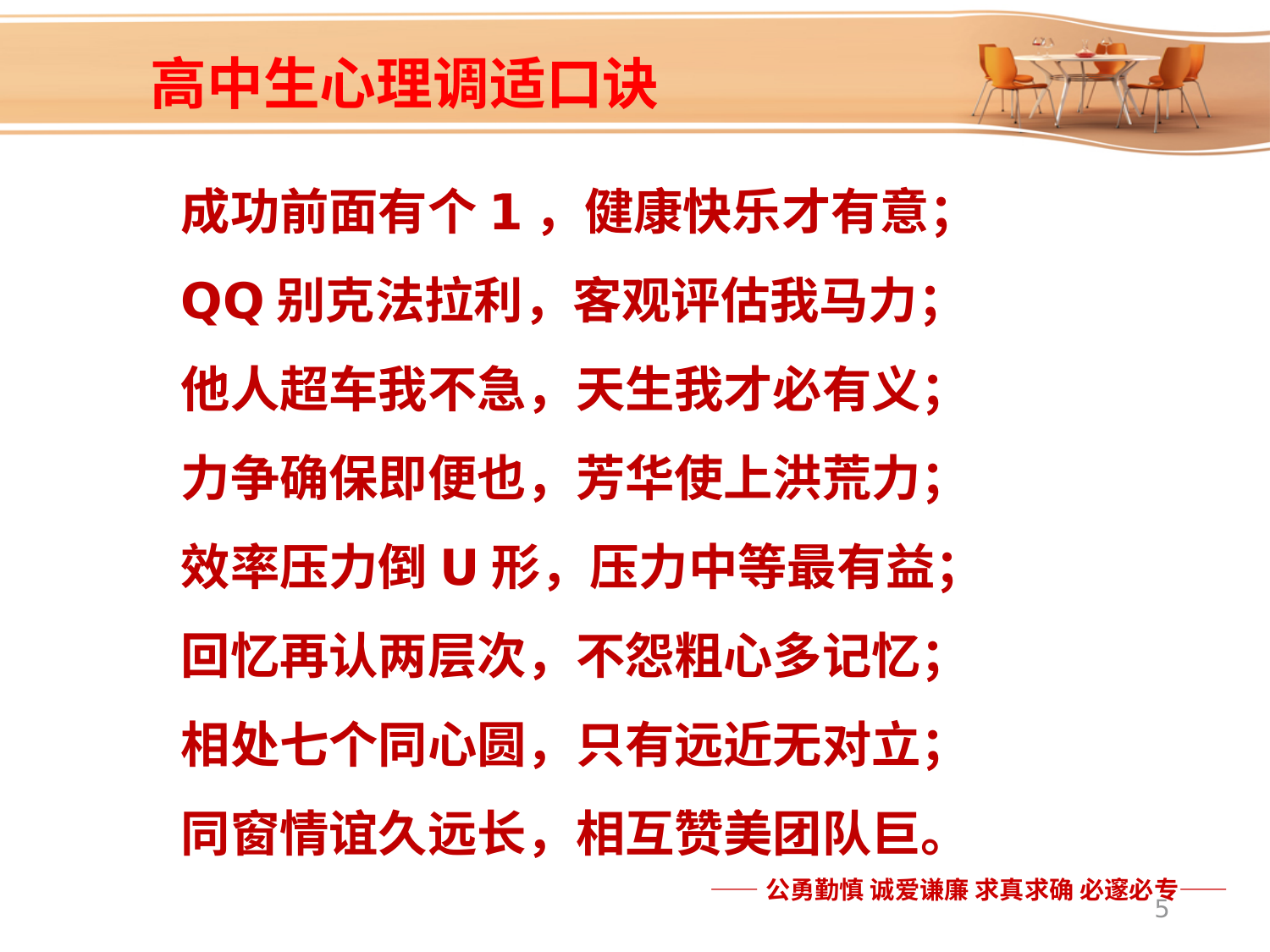

高中生心理调适口诀

成功前面有个1，健康快乐才有意；
QQ别克法拉利，客观评估我马力；
他人超车我不急，天生我才必有义；
力争确保即便也，芳华使上洪荒力；
效率压力倒U形，压力中等最有益；
回忆再认两层次，不怨粗心多记忆；
相处七个同心圆，只有远近无对立；
同窗情谊久远长，相互赞美团队巨。

5